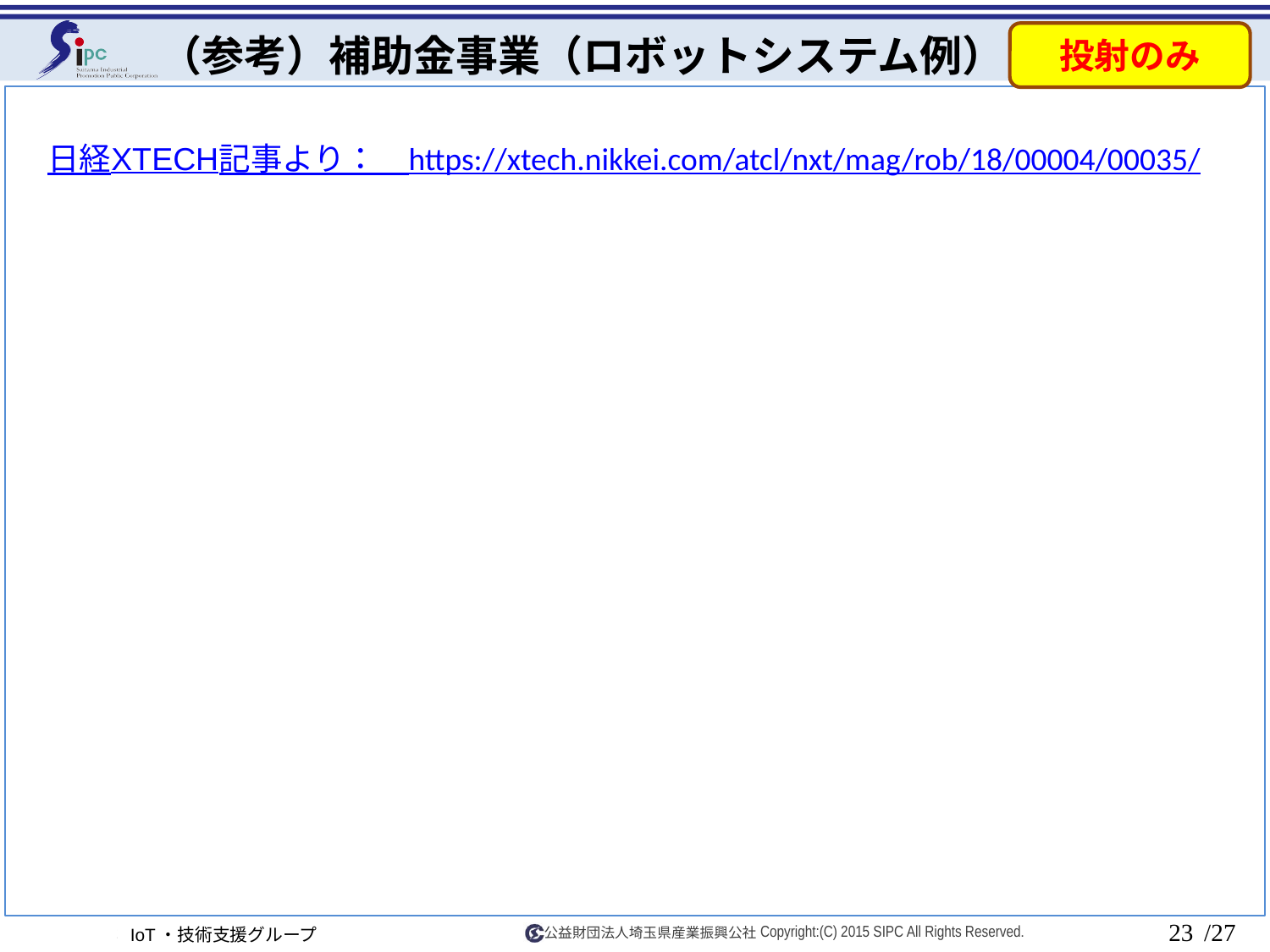

（参考）補助金事業（ロボットシステム例）
投射のみ
日経XTECH記事より：　https://xtech.nikkei.com/atcl/nxt/mag/rob/18/00004/00035/
23
/27
IoT・技術支援グループ